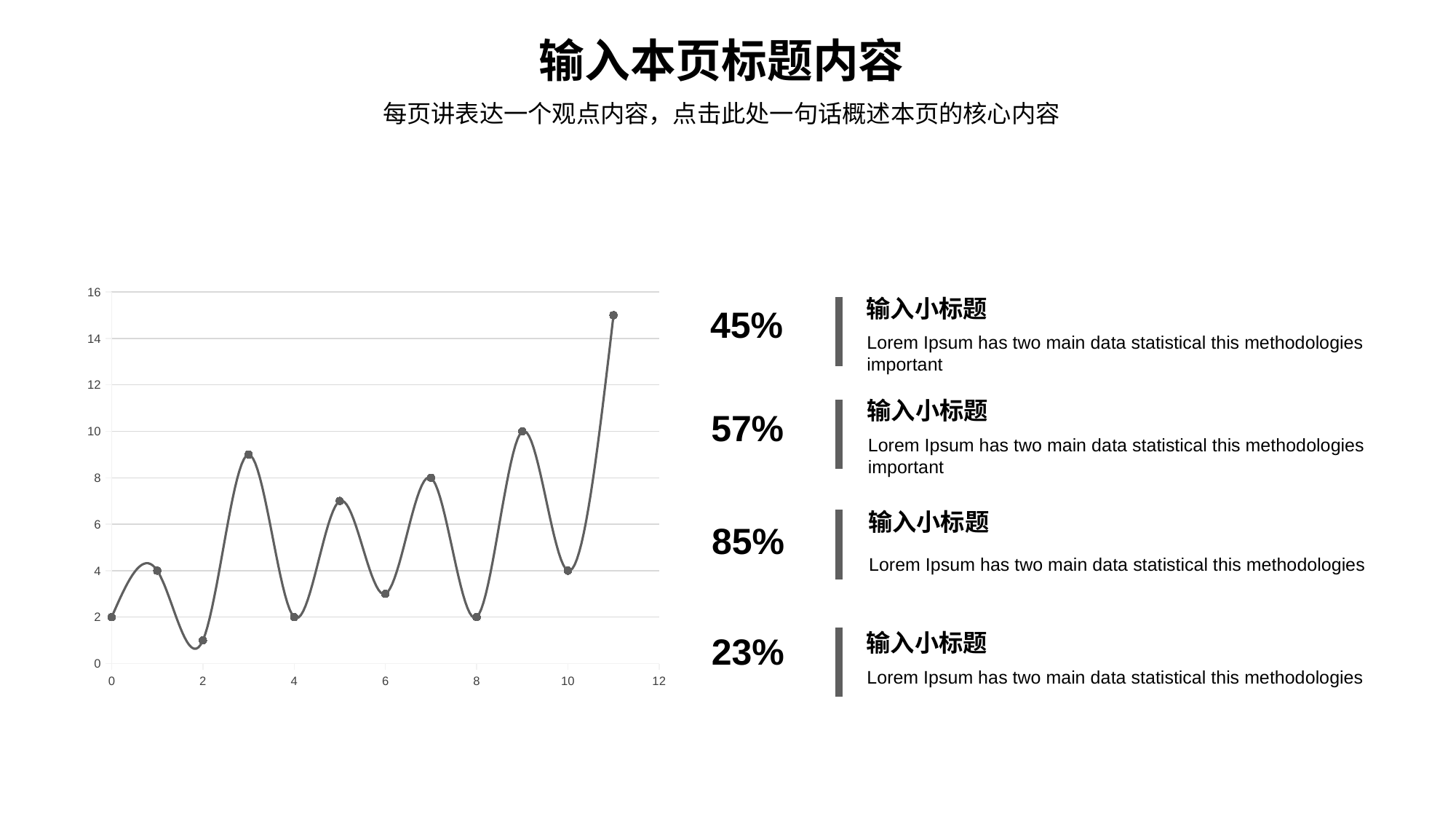

输入本页标题内容
每页讲表达一个观点内容，点击此处一句话概述本页的核心内容

### Chart

| Category | Y-Values |
|---|---|
输入小标题
45%
Lorem Ipsum has two main data statistical this methodologies important
输入小标题
57%
Lorem Ipsum has two main data statistical this methodologies important
输入小标题
85%
Lorem Ipsum has two main data statistical this methodologies
23%
输入小标题
Lorem Ipsum has two main data statistical this methodologies